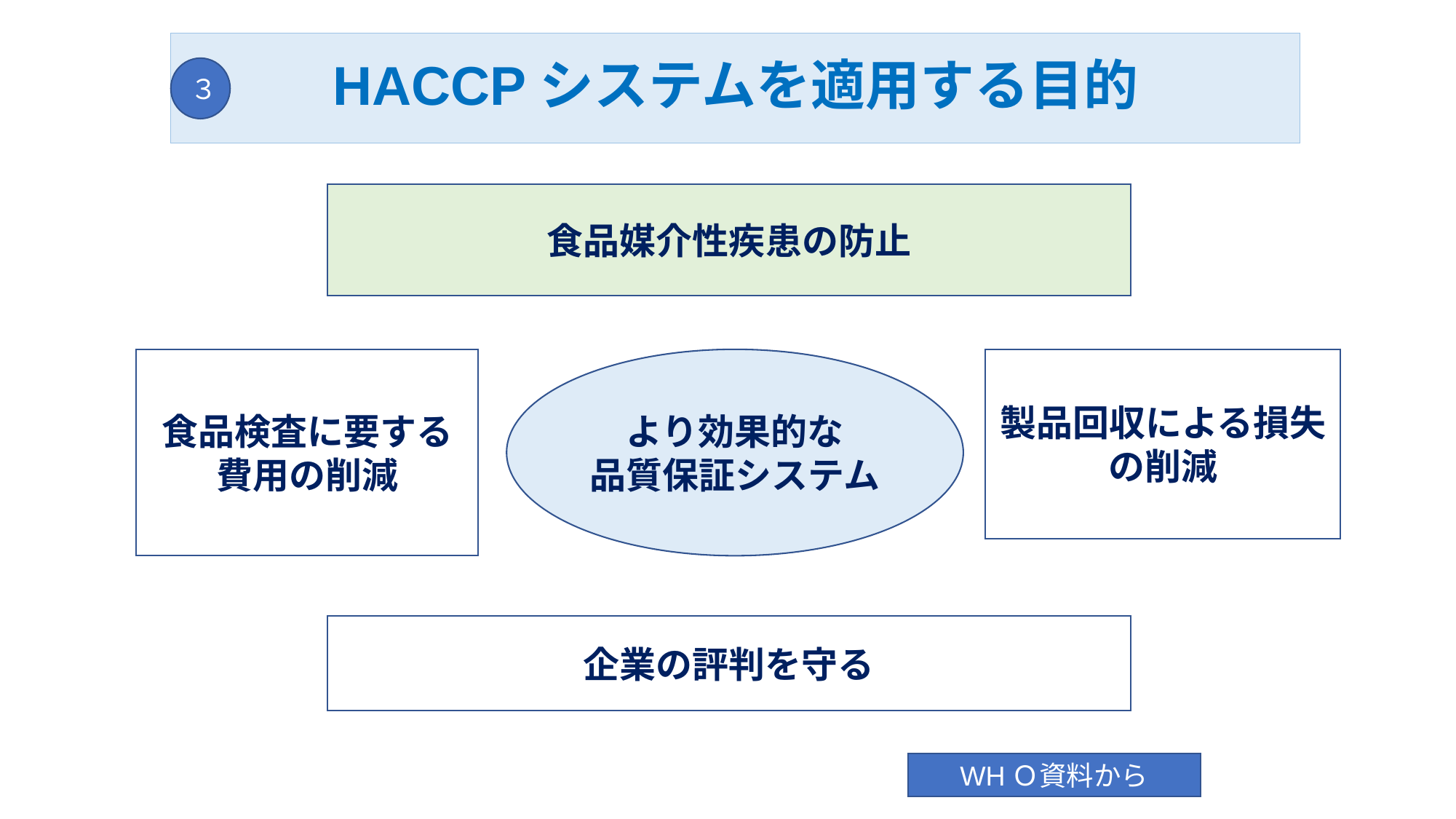

# HACCPシステムを適用する目的
３
食品媒介性疾患の防止
食品検査に要する費用の削減
より効果的な
品質保証システム
製品回収による損失の削減
企業の評判を守る
WHＯ資料から